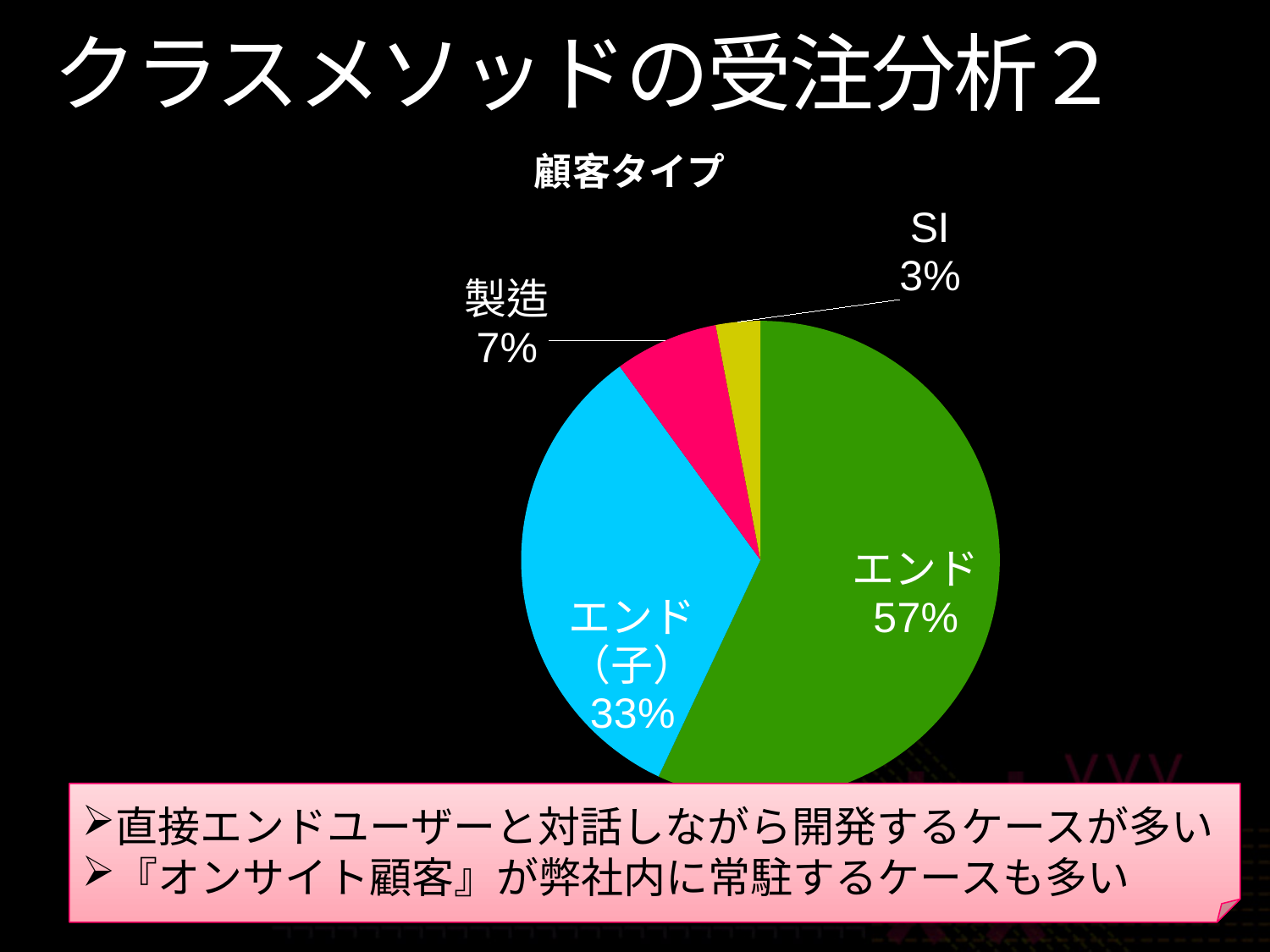

# クラスメソッドの受注分析２

### Chart:

| Category | 顧客タイプ |
|---|---|
| エンド | 57.0 |
| エンド（子） | 33.0 |
| 製造 | 7.0 |
| SI | 3.0 |
直接エンドユーザーと対話しながら開発するケースが多い
『オンサイト顧客』が弊社内に常駐するケースも多い